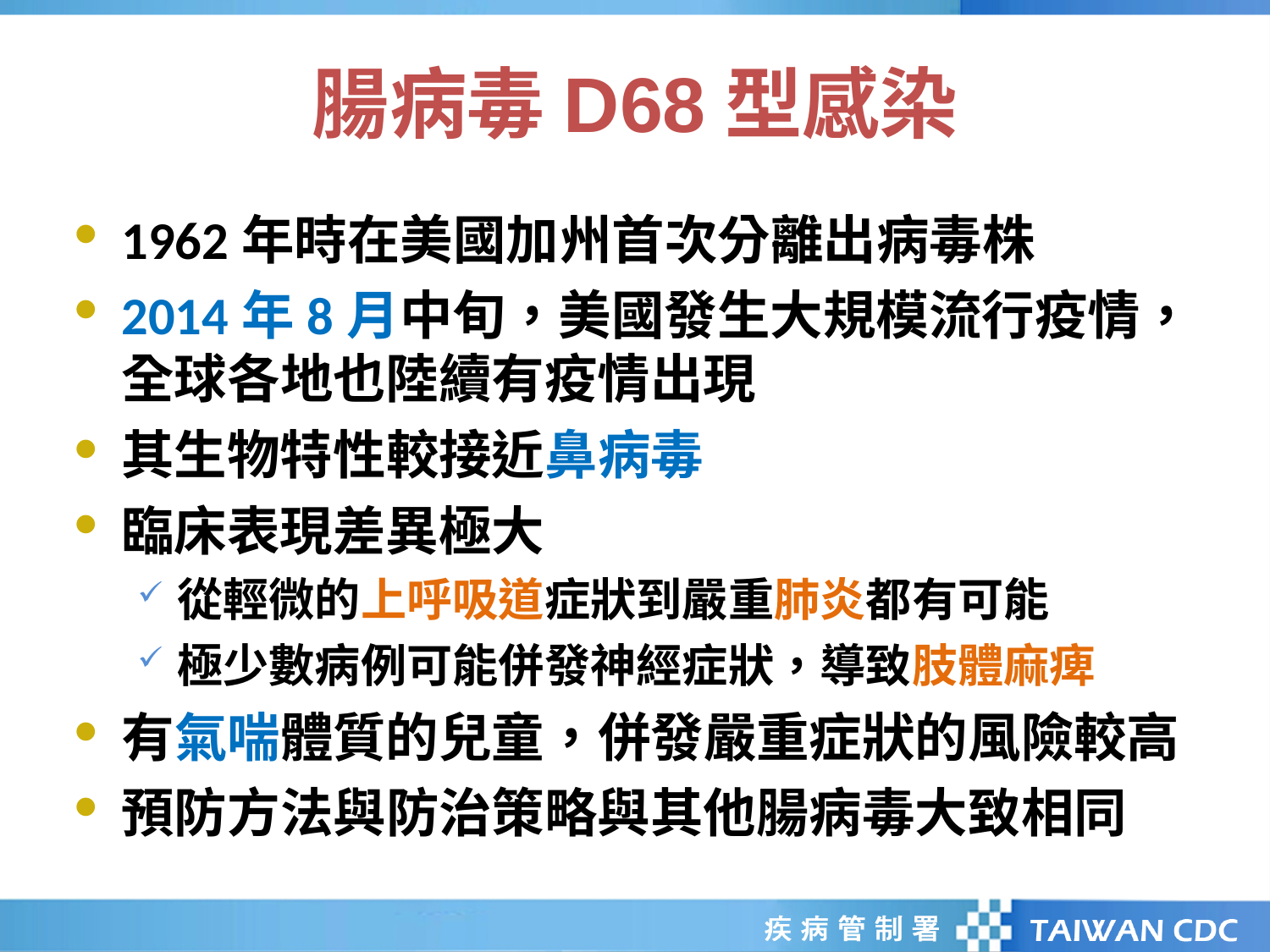

# 腸病毒D68型感染
1962年時在美國加州首次分離出病毒株
2014年8月中旬，美國發生大規模流行疫情，全球各地也陸續有疫情出現
其生物特性較接近鼻病毒
臨床表現差異極大
從輕微的上呼吸道症狀到嚴重肺炎都有可能
極少數病例可能併發神經症狀，導致肢體麻痺
有氣喘體質的兒童，併發嚴重症狀的風險較高
預防方法與防治策略與其他腸病毒大致相同